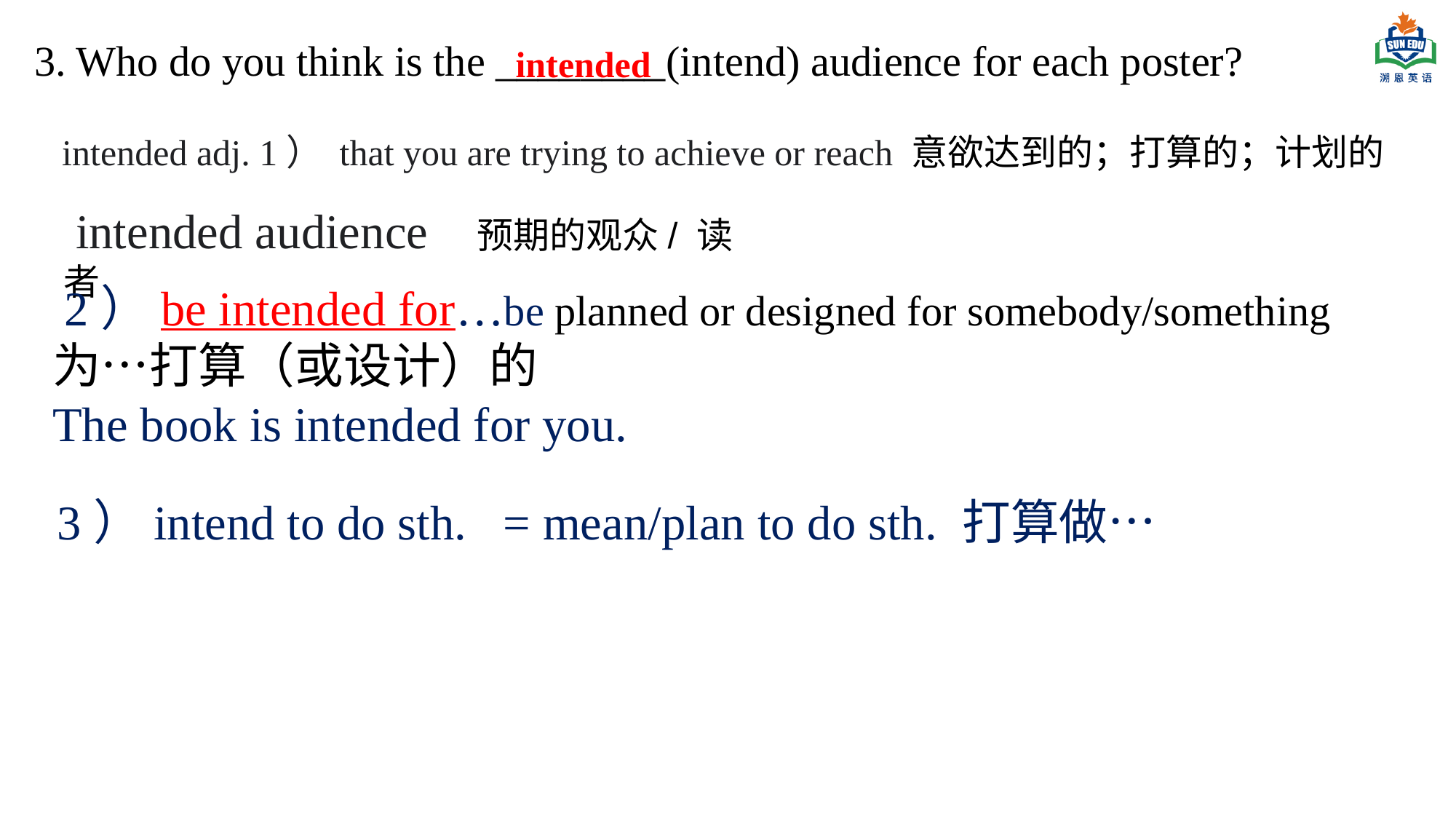

3. Who do you think is the ________(intend) audience for each poster?
intended
 intended adj. 1） that you are trying to achieve or reach 意欲达到的；打算的；计划的
 intended audience   预期的观众/ 读者
 2）be intended for…be planned or designed for somebody/something   为…打算（或设计）的
The book is intended for you.
 3）intend to do sth.   = mean/plan to do sth. 打算做…